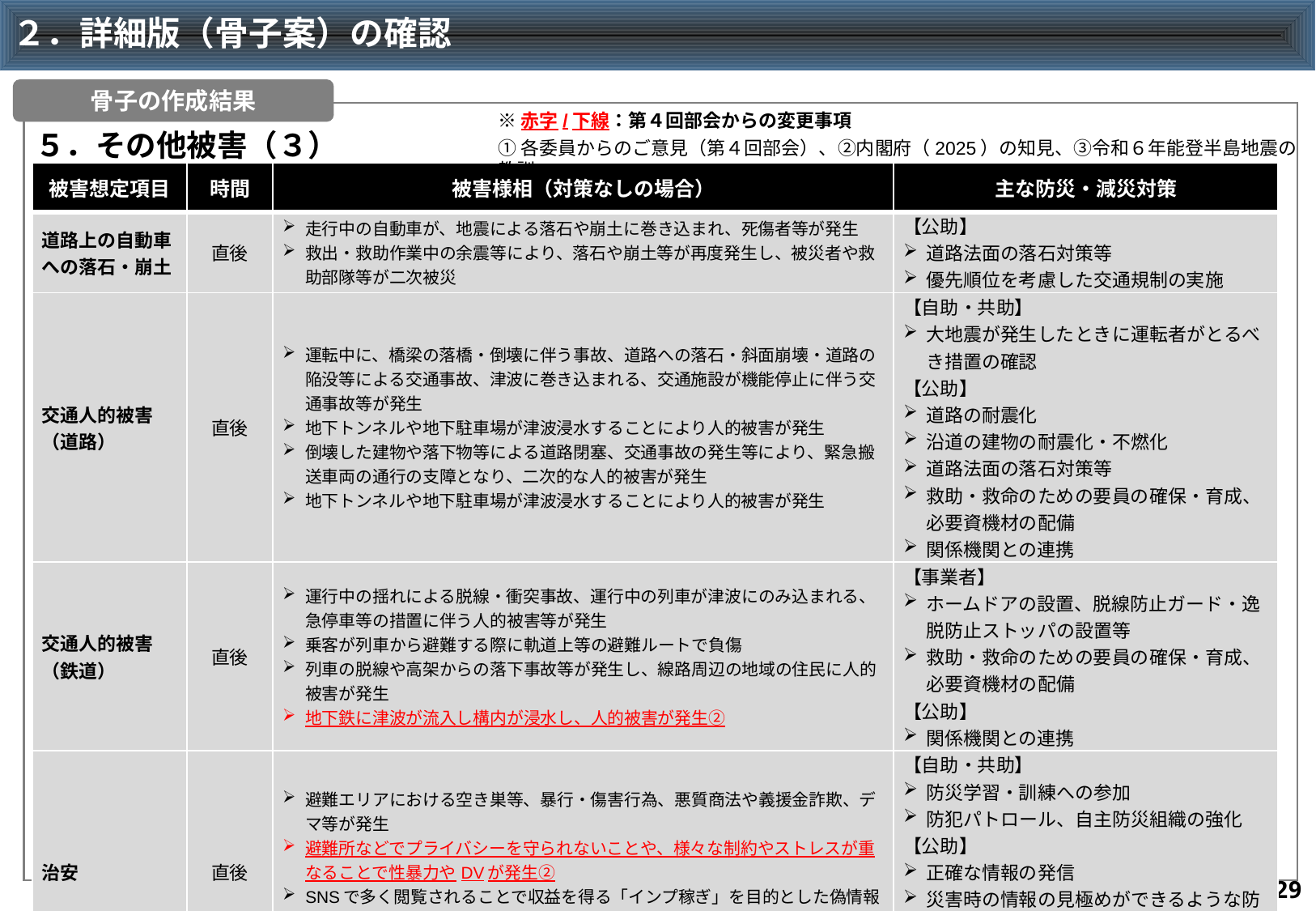

# ２．詳細版（骨子案）の確認
骨子の作成結果
※赤字/下線：第４回部会からの変更事項
５．その他被害（３）
①各委員からのご意見（第４回部会）、②内閣府（2025）の知見、③令和６年能登半島地震の教訓
| 被害想定項目 | 時間 | 被害様相（対策なしの場合） | 主な防災・減災対策 |
| --- | --- | --- | --- |
| 道路上の自動車への落石・崩土 | 直後 | 走行中の自動車が、地震による落石や崩土に巻き込まれ、死傷者等が発生 救出・救助作業中の余震等により、落石や崩土等が再度発生し、被災者や救助部隊等が二次被災 | 【公助】 道路法面の落石対策等 優先順位を考慮した交通規制の実施 |
| 交通人的被害 （道路） | 直後 | 運転中に、橋梁の落橋・倒壊に伴う事故、道路への落石・斜面崩壊・道路の陥没等による交通事故、津波に巻き込まれる、交通施設が機能停止に伴う交通事故等が発生 地下トンネルや地下駐車場が津波浸水することにより人的被害が発生 倒壊した建物や落下物等による道路閉塞、交通事故の発生等により、緊急搬送車両の通行の支障となり、二次的な人的被害が発生 地下トンネルや地下駐車場が津波浸水することにより人的被害が発生 | 【自助・共助】 大地震が発生したときに運転者がとるべき措置の確認 【公助】 道路の耐震化 沿道の建物の耐震化・不燃化 道路法面の落石対策等 救助・救命のための要員の確保・育成、必要資機材の配備 関係機関との連携 |
| 交通人的被害 （鉄道） | 直後 | 運行中の揺れによる脱線・衝突事故、運行中の列車が津波にのみ込まれる、急停車等の措置に伴う人的被害等が発生 乗客が列車から避難する際に軌道上等の避難ルートで負傷 列車の脱線や高架からの落下事故等が発生し、線路周辺の地域の住民に人的被害が発生 地下鉄に津波が流入し構内が浸水し、人的被害が発生② | 【事業者】 ホームドアの設置、脱線防止ガード・逸脱防止ストッパの設置等 救助・救命のための要員の確保・育成、必要資機材の配備 【公助】 関係機関との連携 |
| 治安 | 直後 | 避難エリアにおける空き巣等、暴行・傷害行為、悪質商法や義援金詐欺、デマ等が発生 避難所などでプライバシーを守られないことや、様々な制約やストレスが重なることで性暴力やDVが発生② SNSで多く閲覧されることで収益を得る「インプ稼ぎ」を目的とした偽情報が相次ぐ 虚偽の救助要請情報に対してリソースが割かれ、救急救助活動に影響② | 【自助・共助】 防災学習・訓練への参加 防犯パトロール、自主防災組織の強化 【公助】 正確な情報の発信 災害時の情報の見極めができるような防災教育の実施 被災地の監視体制の整備 警察等による治安維持活動 |
29